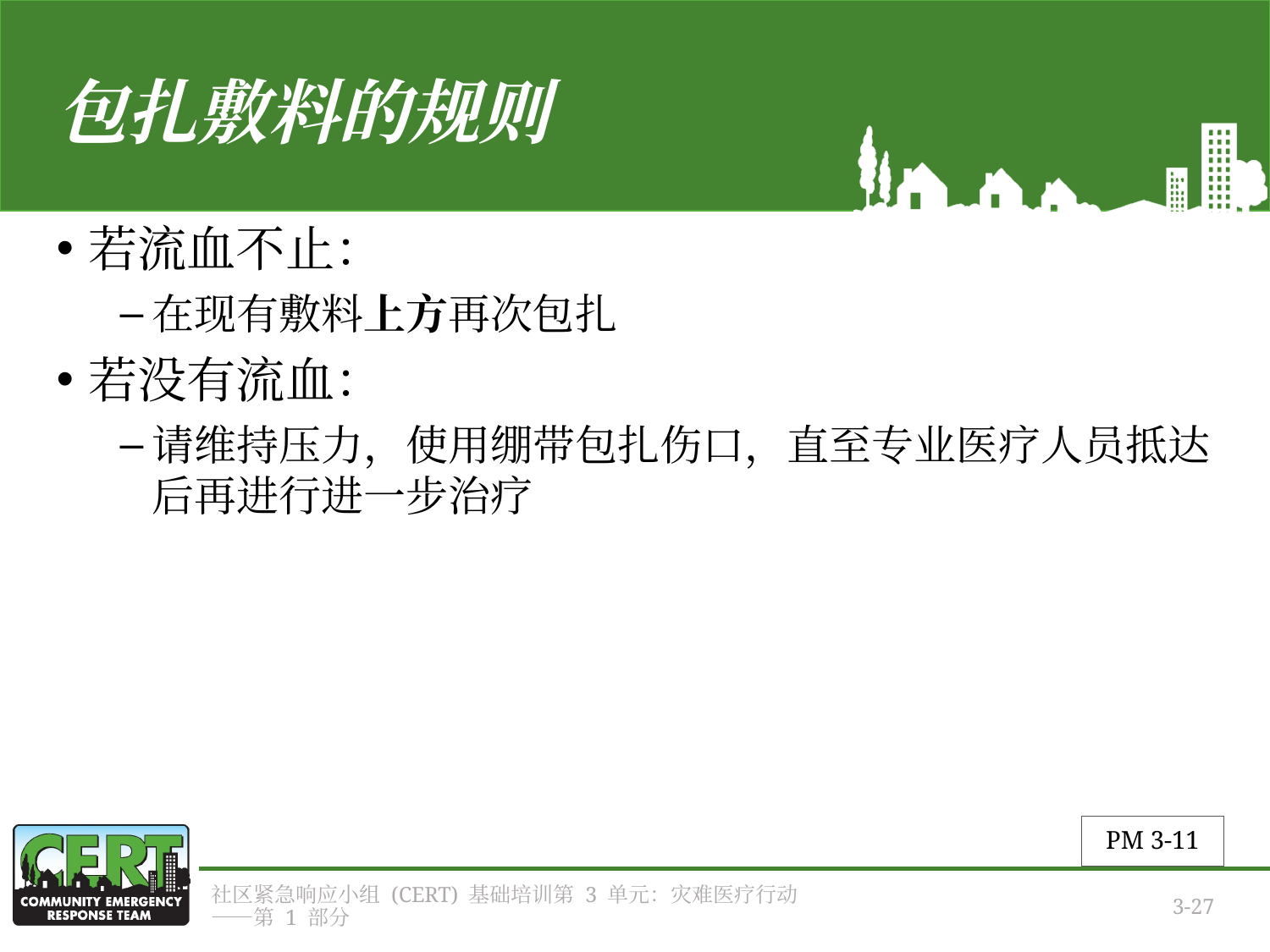

# 包扎敷料的规则
若流血不止：
在现有敷料上方再次包扎
若没有流血：
请维持压力，使用绷带包扎伤口，直至专业医疗人员抵达后再进行进一步治疗

PM 3-11
社区紧急响应小组 (CERT) 基础培训第 3 单元：灾难医疗行动——第 1 部分
3-27